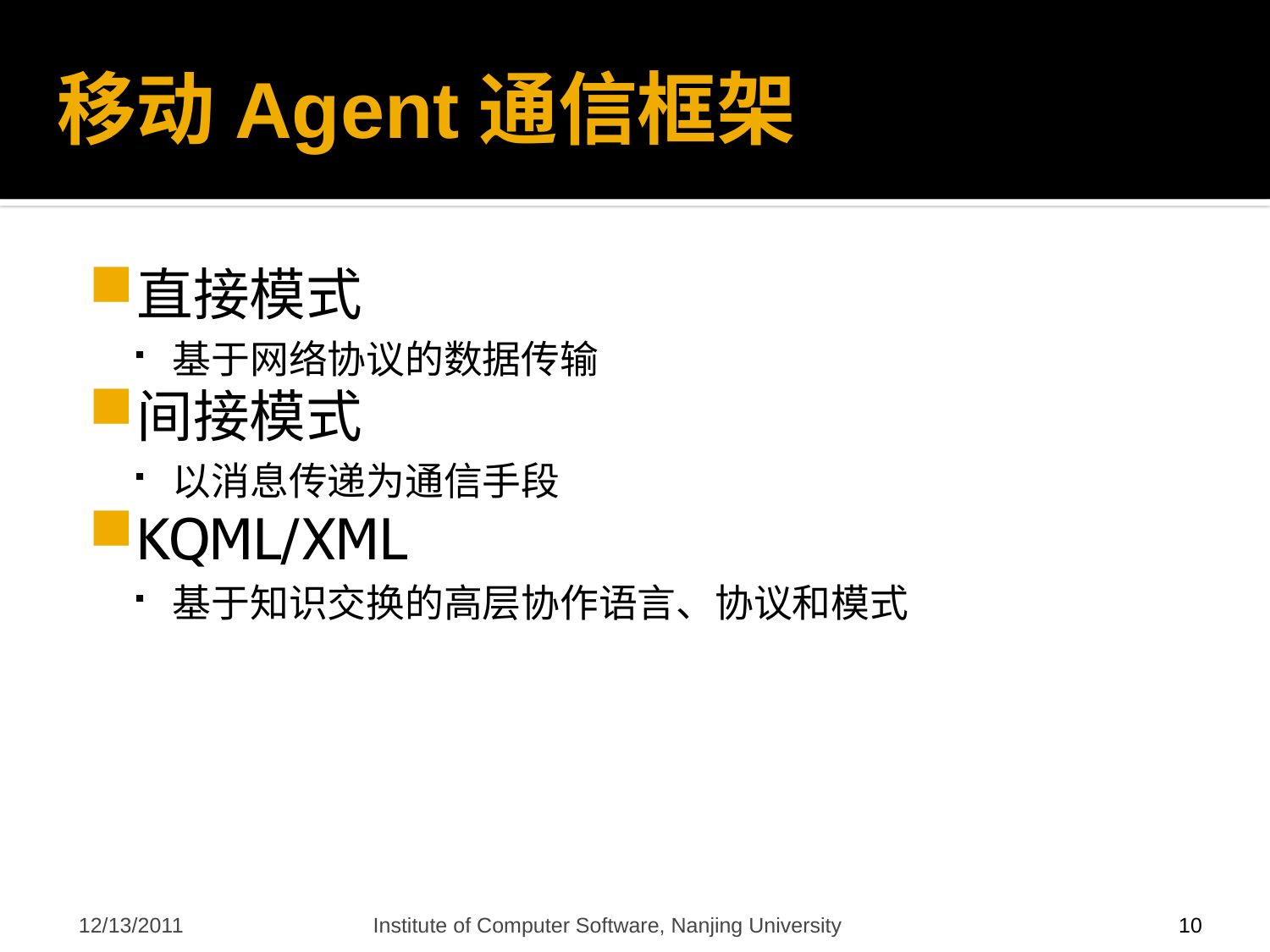

# 移动Agent通信框架
直接模式
基于网络协议的数据传输
间接模式
以消息传递为通信手段
KQML/XML
基于知识交换的高层协作语言、协议和模式
10
12/13/2011
Institute of Computer Software, Nanjing University
10